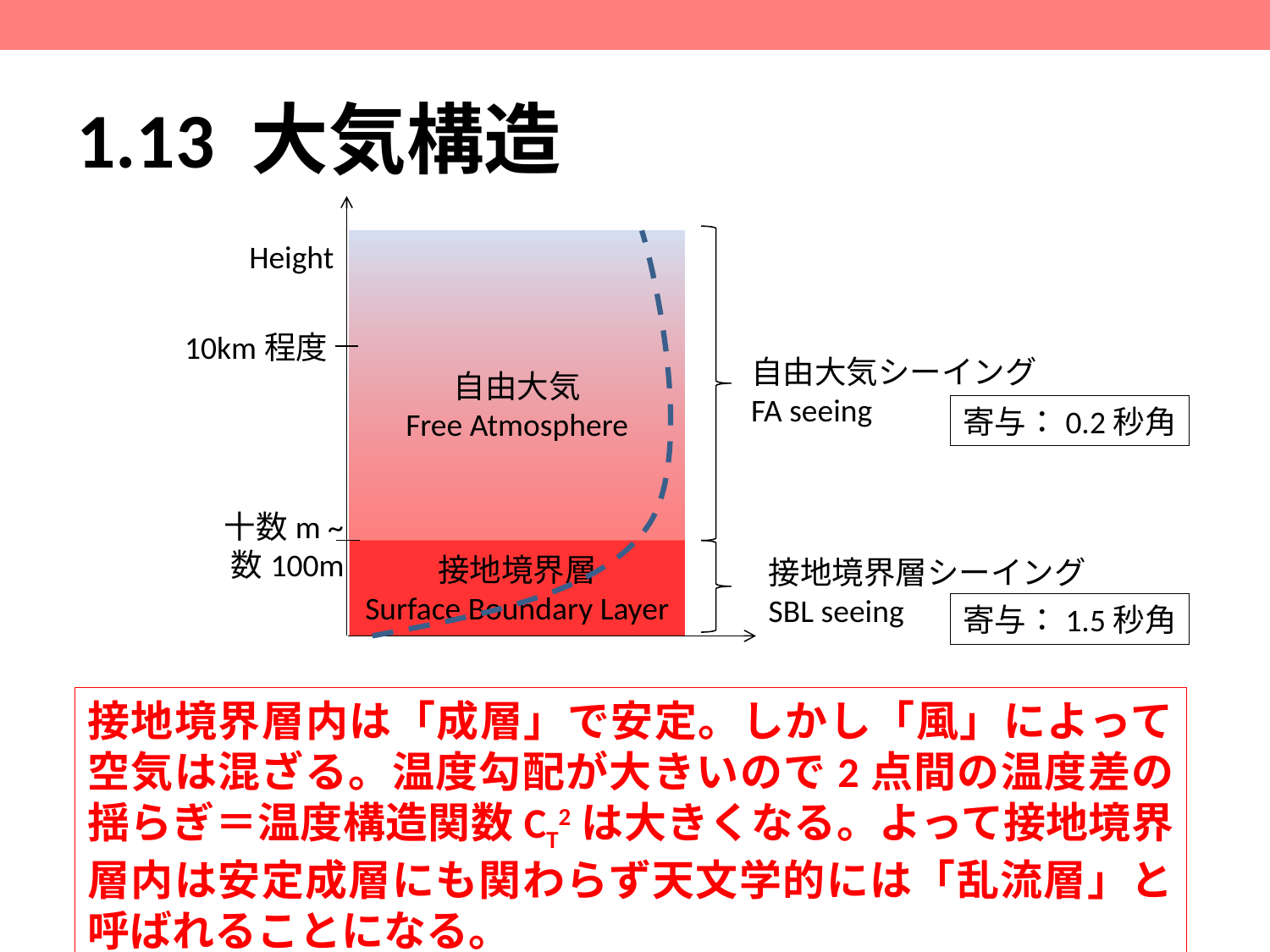

1.13 大気構造

Height

自由大気
Free Atmosphere
10km程度
自由大気シーイング
FA seeing
寄与：0.2秒角
十数m ~
数100m
接地境界層
Surface Boundary Layer

接地境界層シーイング
SBL seeing
寄与：1.5秒角
接地境界層内は「成層」で安定。しかし「風」によって空気は混ざる。温度勾配が大きいので2点間の温度差の揺らぎ＝温度構造関数CT2は大きくなる。よって接地境界層内は安定成層にも関わらず天文学的には「乱流層」と呼ばれることになる。